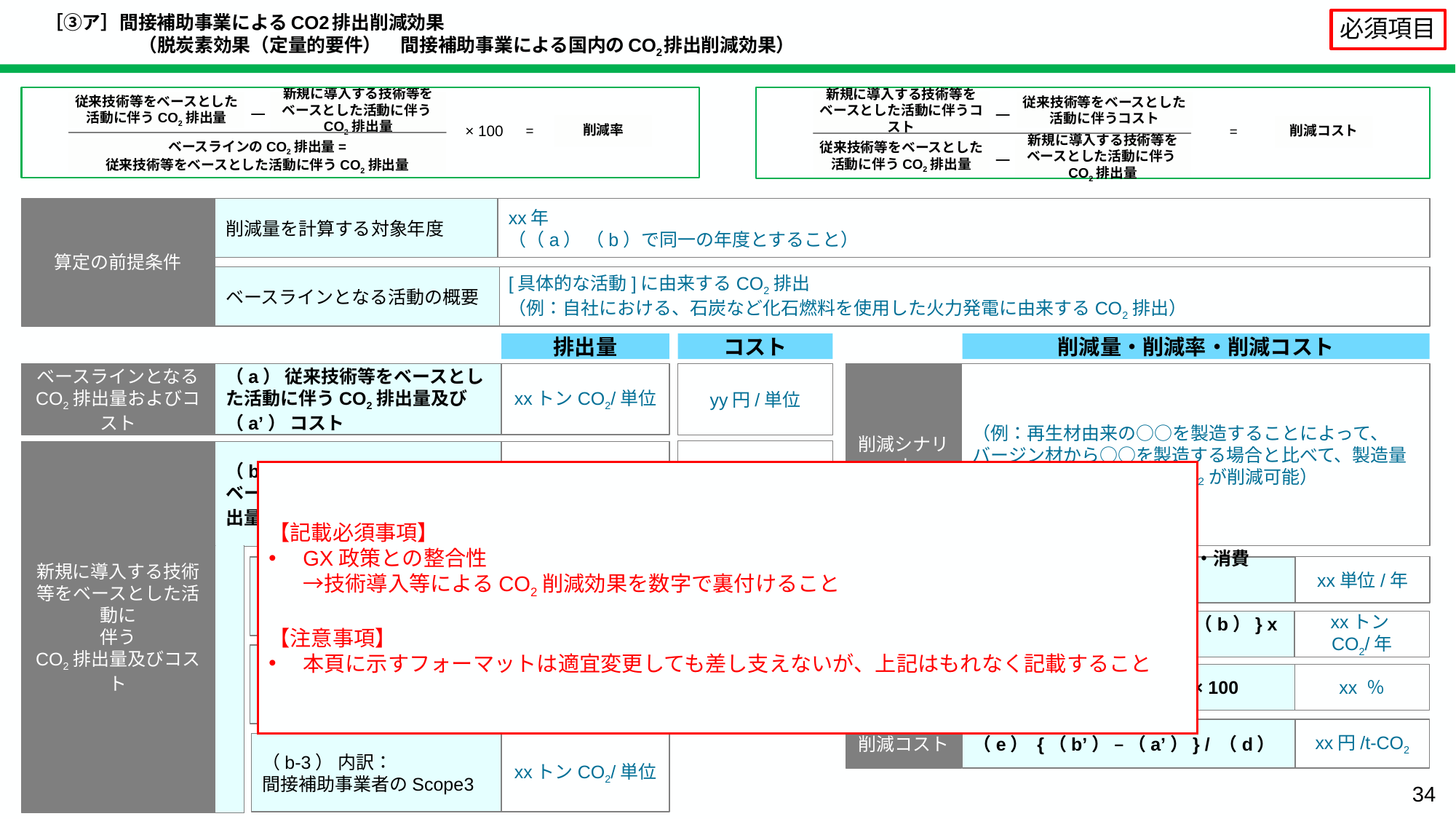

# ［③ア］間接補助事業によるCO2排出削減効果 　　　　　（脱炭素効果（定量的要件）　間接補助事業による国内のCO2排出削減効果）
必須項目

新規に導入する技術等をベースとした活動に伴うコスト
従来技術等をベースとした活動に伴うコスト
―
=
削減コスト
従来技術等をベースとした活動に伴うCO2排出量
新規に導入する技術等をベースとした活動に伴うCO2排出量
―
従来技術等をベースとした活動に伴うCO2排出量
新規に導入する技術等をベースとした活動に伴うCO2排出量
―
× 100
=
削減率
ベースラインのCO2排出量=
従来技術等をベースとした活動に伴うCO2排出量

削減量を計算する対象年度
xx年
（（a） （b）で同一の年度とすること）
算定の前提条件
ベースラインとなる活動の概要
[具体的な活動]に由来するCO2排出
（例：自社における、石炭など化石燃料を使用した火力発電に由来するCO2排出）
排出量
コスト
削減量・削減率・削減コスト
ベースラインとなる
CO2排出量およびコスト
（a） 従来技術等をベースとした活動に伴うCO2排出量及び （a’） コスト
xxトンCO2/単位
削減シナリオ
yy円/単位
（例：再生材由来の○○を製造することによって、バージン材から○○を製造する場合と比べて、製造量１トン当たり××％程度CO₂が削減可能）
yy円/単位
（b） 新規に導入する技術等をベースとした活動に伴うCO2排出量及び（b’） コスト

xxトンCO2/単位
（b-1+b-2+b-3）
新規に導入する技術等をベースとした活動に
伴う
CO2排出量及びコスト
【記載必須事項】
GX政策との整合性
→技術導入等によるCO2削減効果を数字で裏付けること

【注意事項】
本頁に示すフォーマットは適宜変更しても差し支えないが、上記はもれなく記載すること
xx単位/年
削減量・
削減率
（b-1） 内訳
間接補助事業者のScope1
xxトンCO2/単位
（c） 年間当たりの生産量・消費量：
単位/年
xxトンCO2/年
（d） 削減量：{（a） – （b）} x （c）
xxトンCO2/単位
（b-2） 内訳：
間接補助事業者のScope2
削減率 ：（d） / （a） × 100
xx ％
xx円/t-CO2
削減コスト
（e） {（b’） – （a’）} / （d）
（b-3） 内訳：
間接補助事業者のScope3
xxトンCO2/単位
34